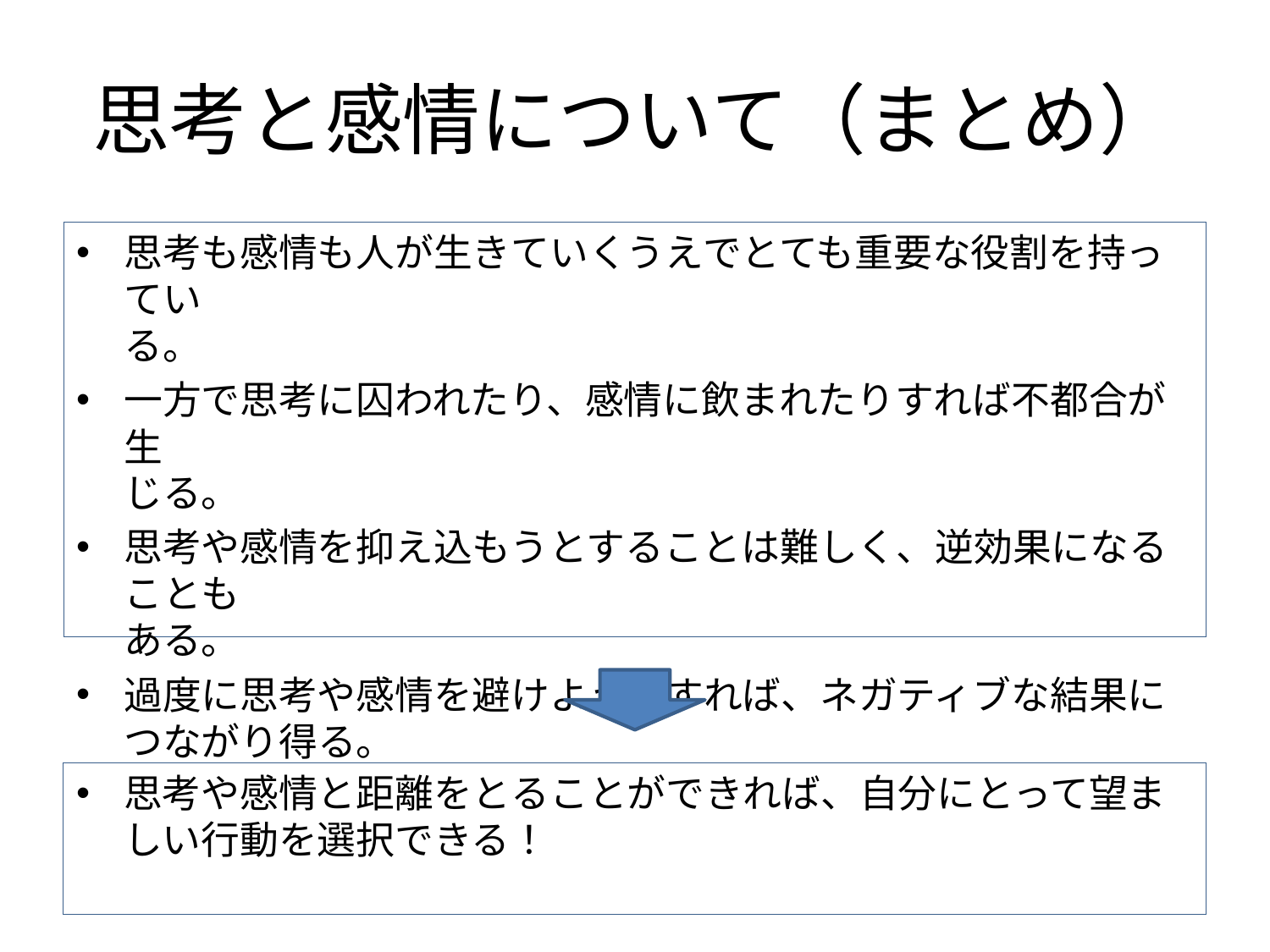

# 思考と感情について（まとめ）
思考も感情も人が生きていくうえでとても重要な役割を持ってい
る。
一方で思考に囚われたり、感情に飲まれたりすれば不都合が生
じる。
思考や感情を抑え込もうとすることは難しく、逆効果になることも
ある。
過度に思考や感情を避けようとすれば、ネガティブな結果につながり得る。

思考や感情と距離をとることができれば、自分にとって望ましい行動を選択できる！